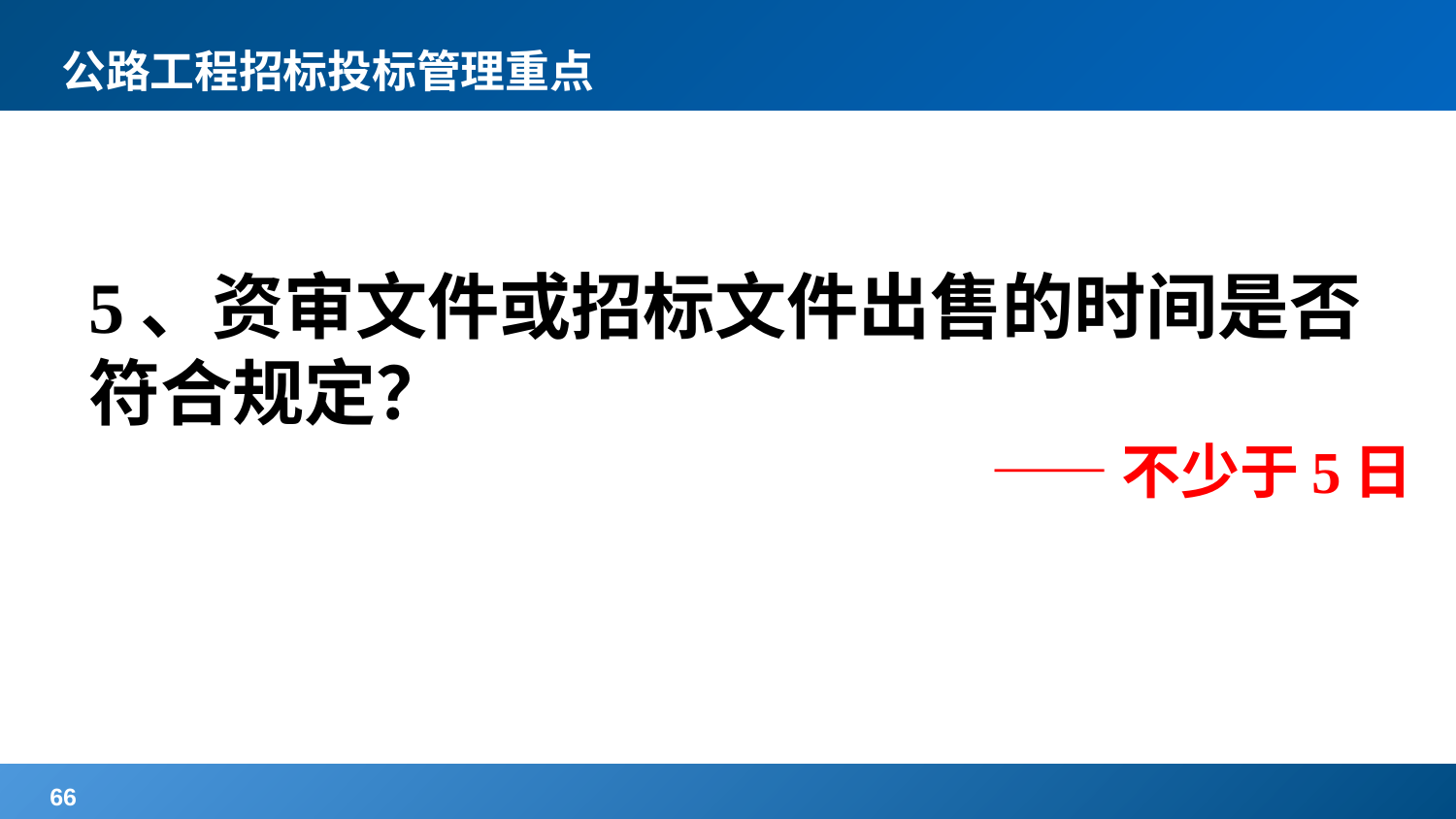

# 公路工程招标投标管理重点
5、资审文件或招标文件出售的时间是否符合规定？
——不少于5日